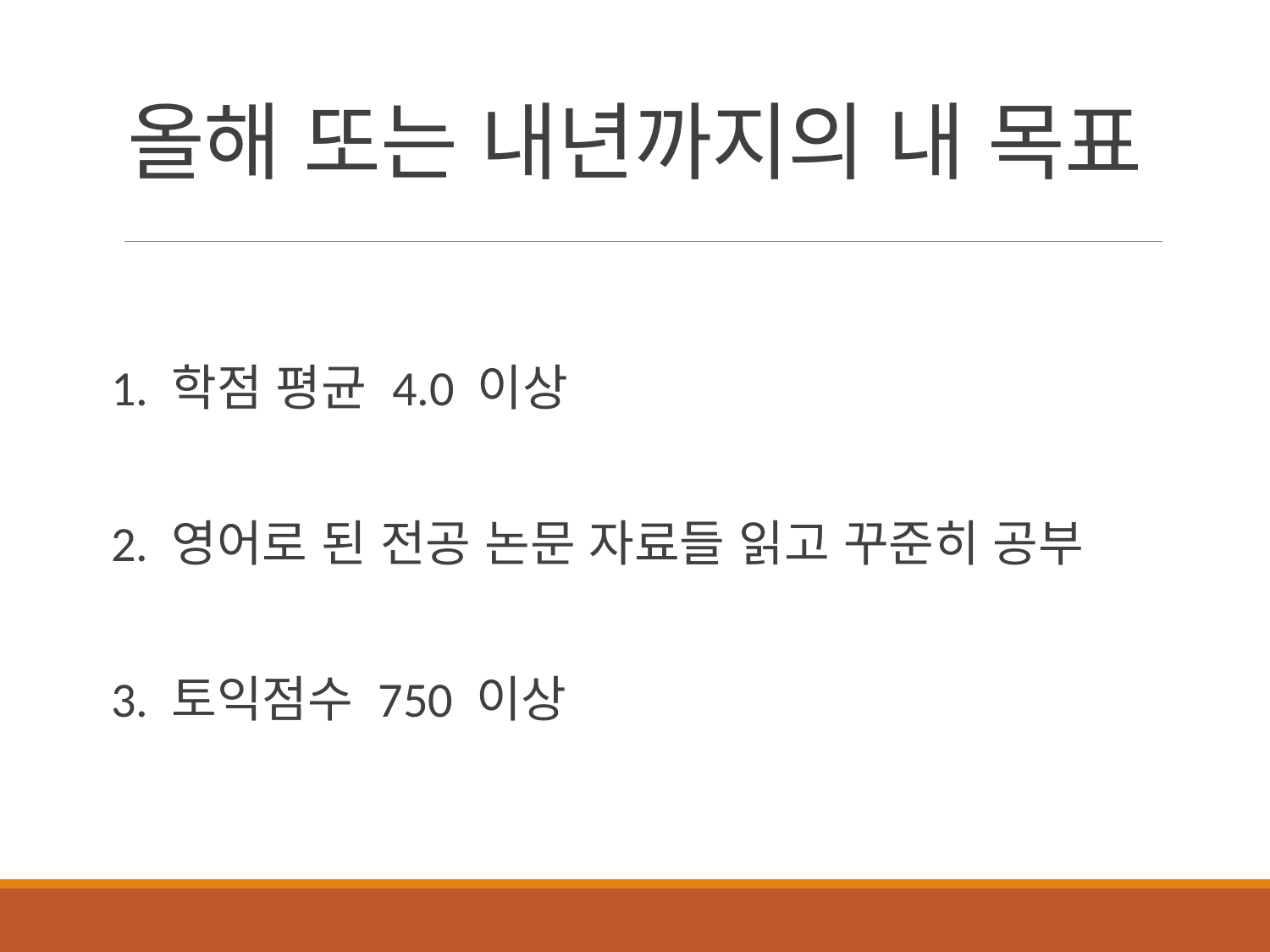

# 올해 또는 내년까지의 내 목표
1. 학점 평균 4.0 이상

2. 영어로 된 전공 논문 자료들 읽고 꾸준히 공부

3. 토익점수 750 이상